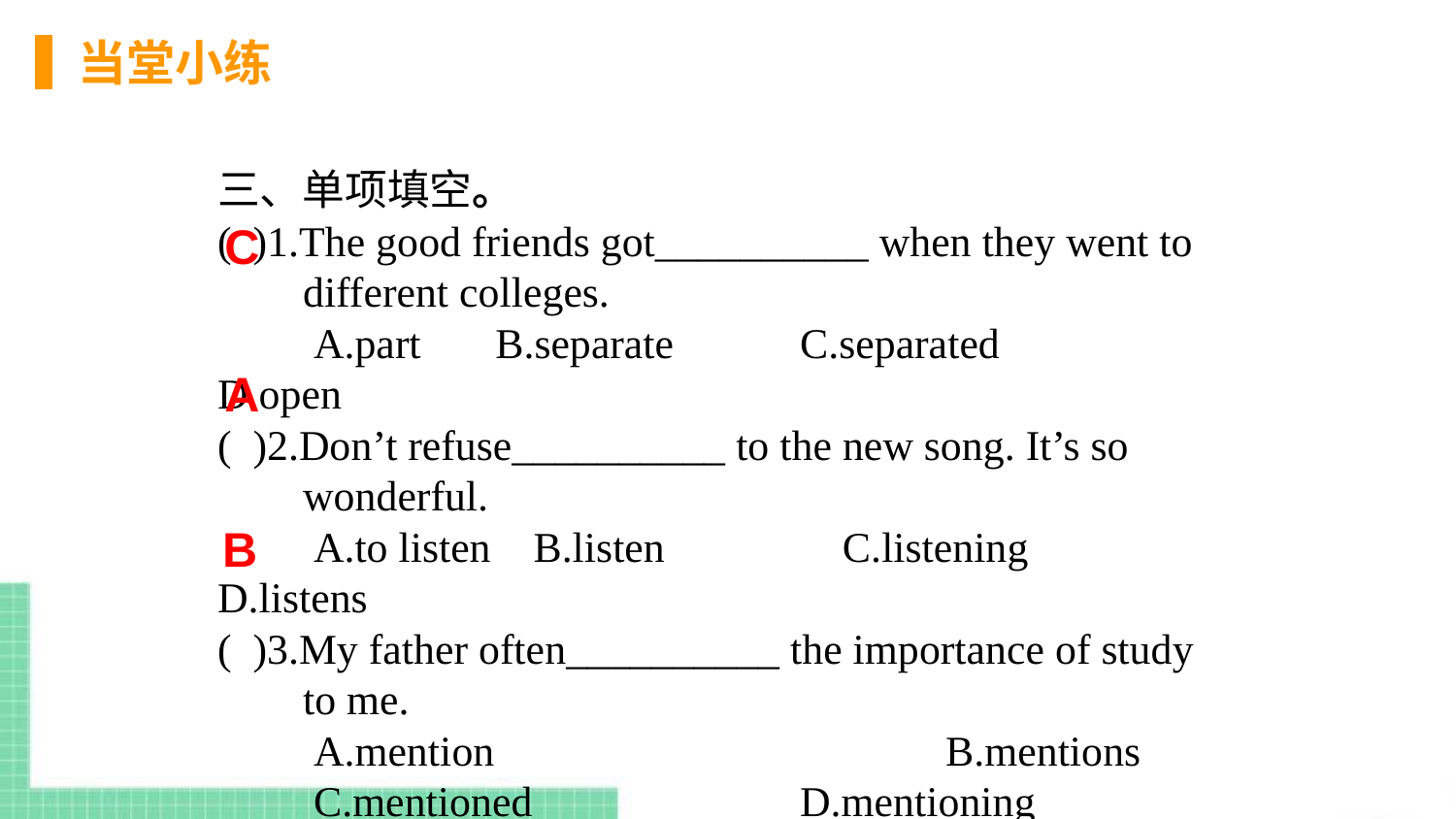

当堂小练

三、单项填空。
(  )1.The good friends got__________ when they went to
        different colleges.
         A.part       B.separate  	C.separated 	      D.open
(  )2.Don’t refuse__________ to the new song. It’s so
        wonderful.
         A.to listen    B.listen  	    C.listening      D.listens
(  )3.My father often__________ the importance of study
        to me.
         A.mention  			B.mentions
         C.mentioned  		D.mentioning
C
A
B